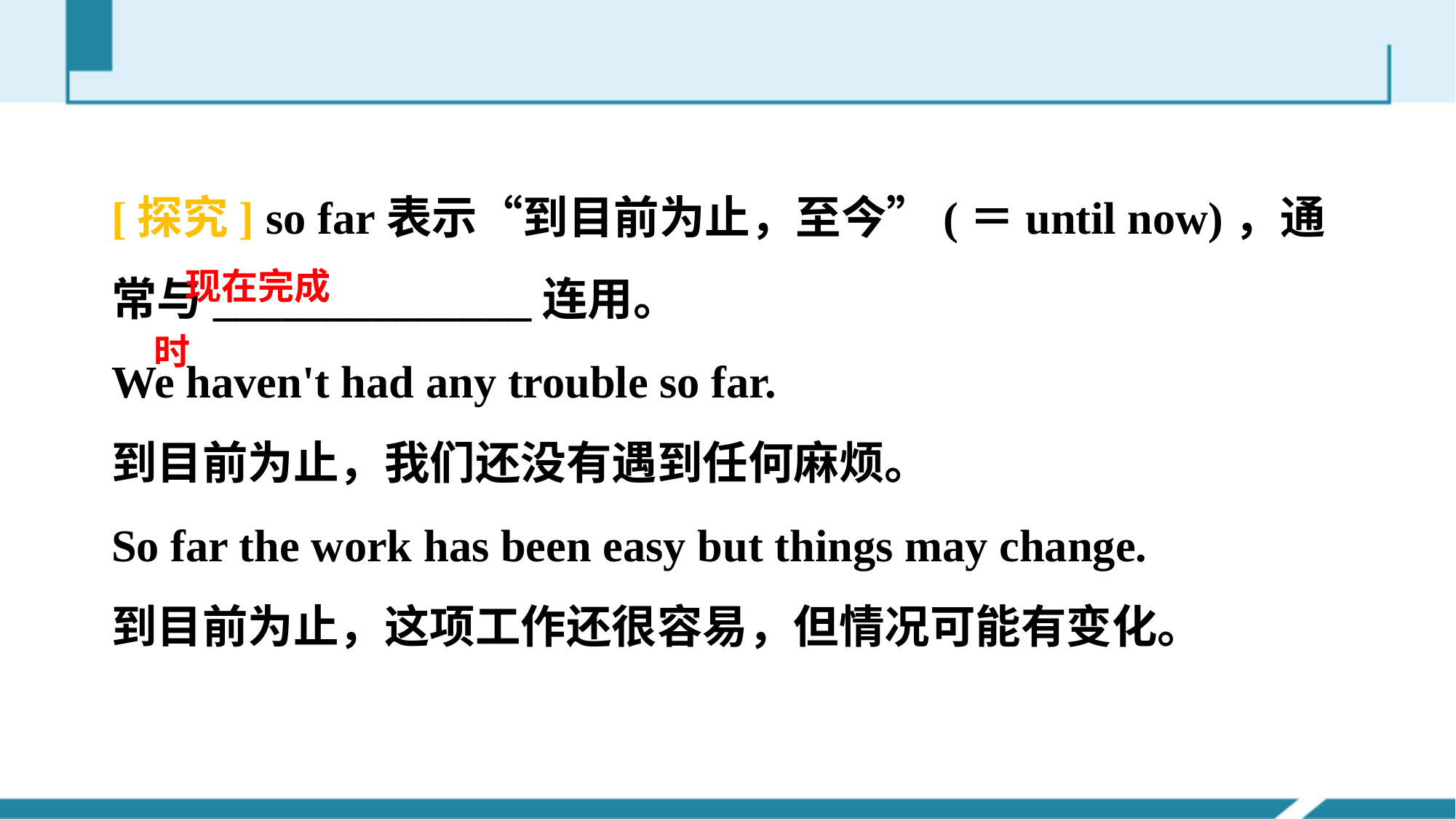

[探究] so far表示“到目前为止，至今”(＝until now)，通常与______________连用。
We haven't had any trouble so far.
到目前为止，我们还没有遇到任何麻烦。
So far the work has been easy but things may change.
到目前为止，这项工作还很容易，但情况可能有变化。
现在完成时